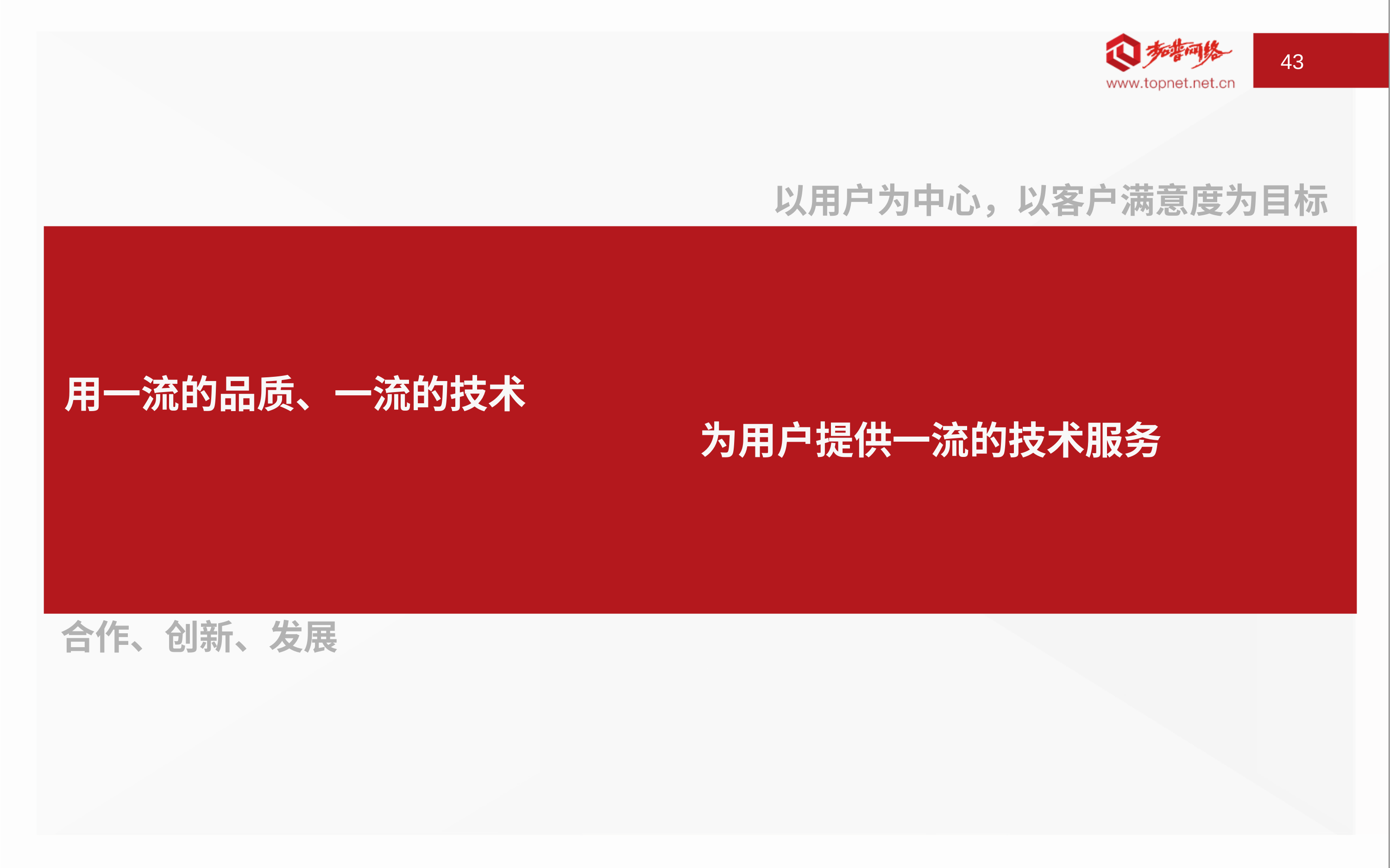

以用户为中心，以客户满意度为目标

 用一流的品质、一流的技术
                                                                         为用户提供一流的技术服务
合作、创新、发展